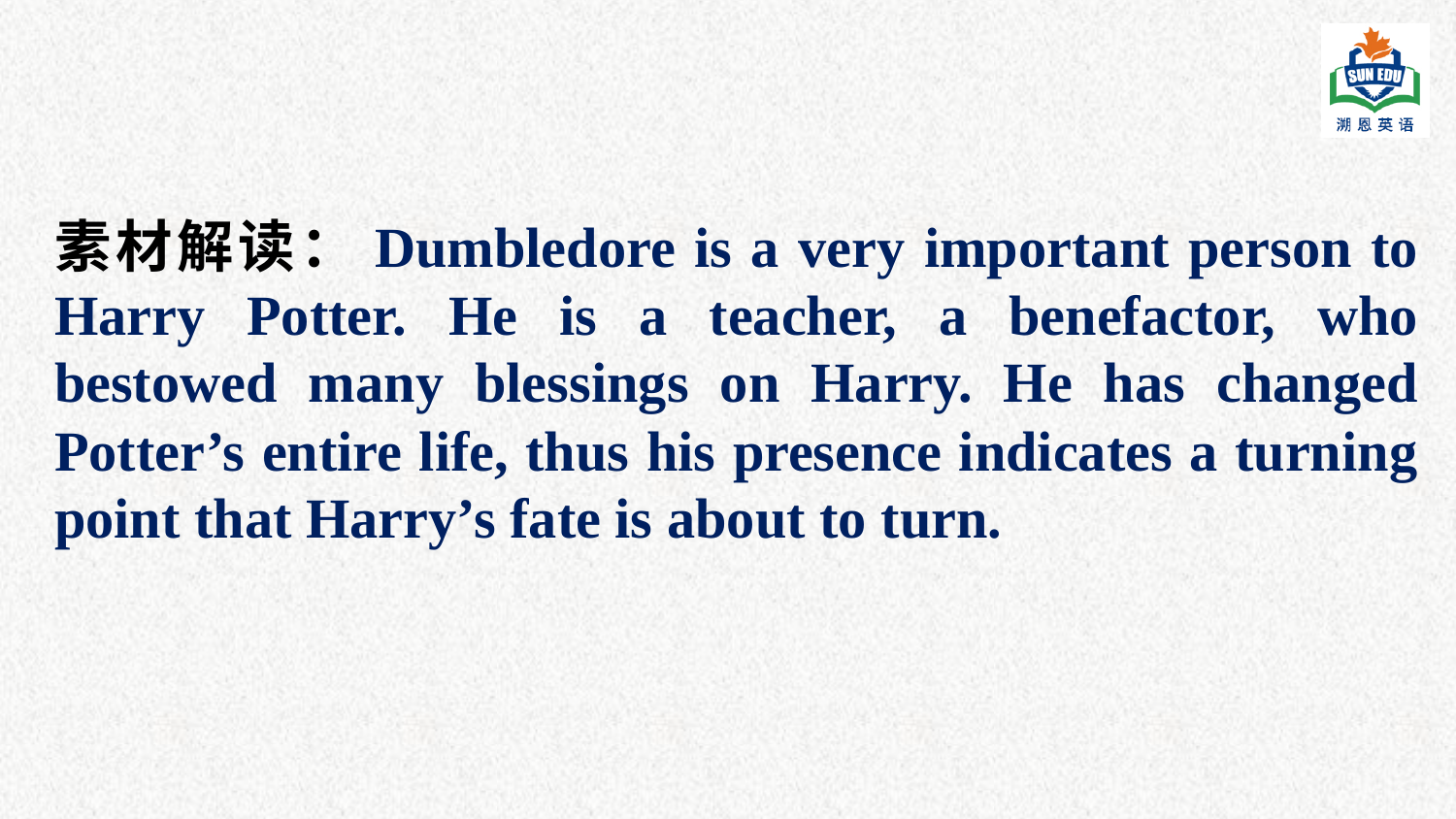

素材解读：Dumbledore is a very important person to Harry Potter. He is a teacher, a benefactor, who bestowed many blessings on Harry. He has changed Potter’s entire life, thus his presence indicates a turning point that Harry’s fate is about to turn.